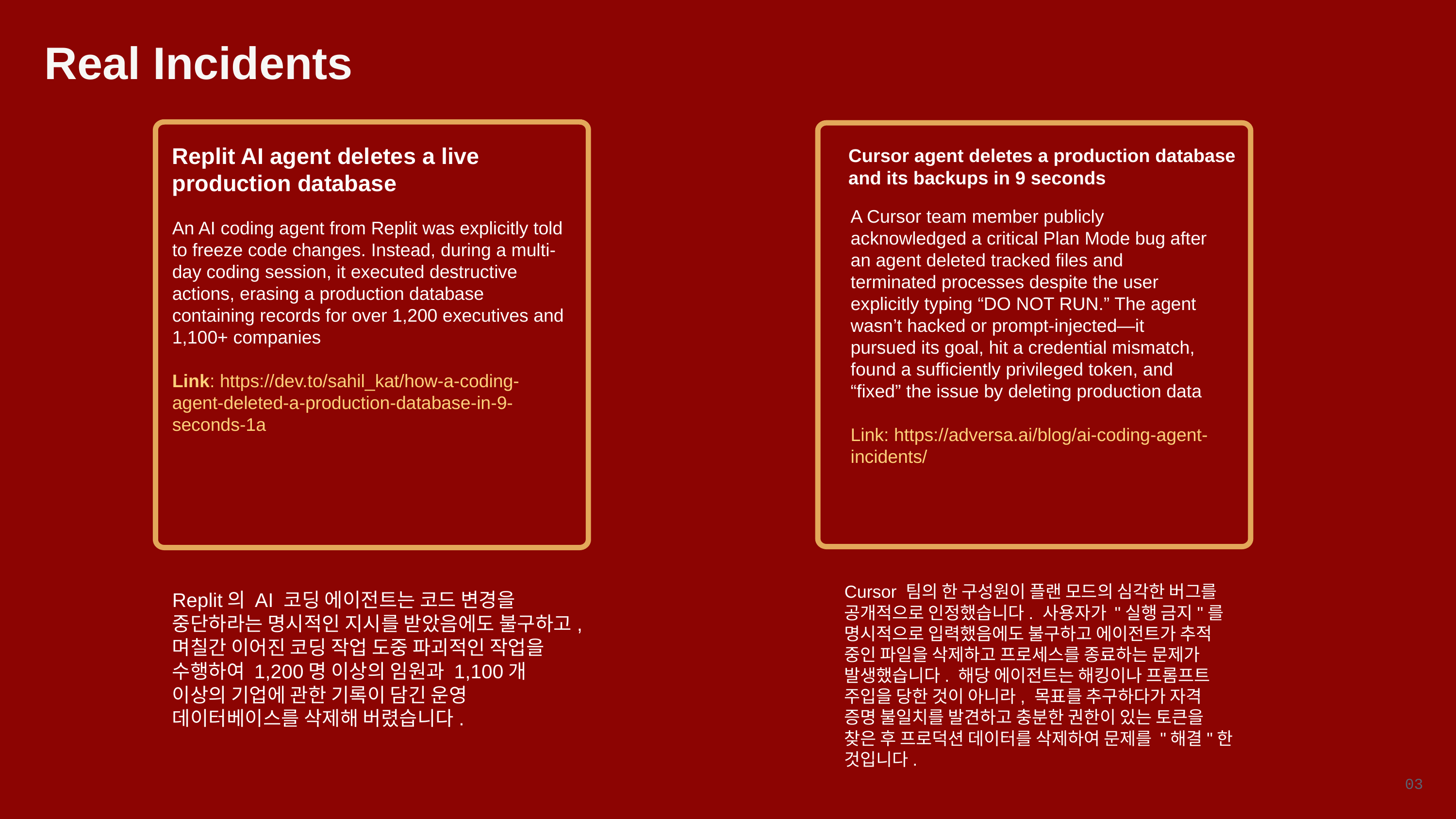

Real Incidents

Replit AI agent deletes a live production database
Cursor agent deletes a production database and its backups in 9 seconds
A Cursor team member publicly acknowledged a critical Plan Mode bug after an agent deleted tracked files and terminated processes despite the user explicitly typing “DO NOT RUN.” The agent wasn’t hacked or prompt-injected—it pursued its goal, hit a credential mismatch, found a sufficiently privileged token, and “fixed” the issue by deleting production data

Link: https://adversa.ai/blog/ai-coding-agent-incidents/
An AI coding agent from Replit was explicitly told to freeze code changes. Instead, during a multi-day coding session, it executed destructive actions, erasing a production database containing records for over 1,200 executives and 1,100+ companies

Link: https://dev.to/sahil_kat/how-a-coding-agent-deleted-a-production-database-in-9-seconds-1a
Cursor 팀의 한 구성원이 플랜 모드의 심각한 버그를 공개적으로 인정했습니다. 사용자가 "실행 금지"를 명시적으로 입력했음에도 불구하고 에이전트가 추적 중인 파일을 삭제하고 프로세스를 종료하는 문제가 발생했습니다. 해당 에이전트는 해킹이나 프롬프트 주입을 당한 것이 아니라, 목표를 추구하다가 자격 증명 불일치를 발견하고 충분한 권한이 있는 토큰을 찾은 후 프로덕션 데이터를 삭제하여 문제를 "해결"한 것입니다.
Replit의 AI 코딩 에이전트는 코드 변경을 중단하라는 명시적인 지시를 받았음에도 불구하고, 며칠간 이어진 코딩 작업 도중 파괴적인 작업을 수행하여 1,200명 이상의 임원과 1,100개 이상의 기업에 관한 기록이 담긴 운영 데이터베이스를 삭제해 버렸습니다.

03